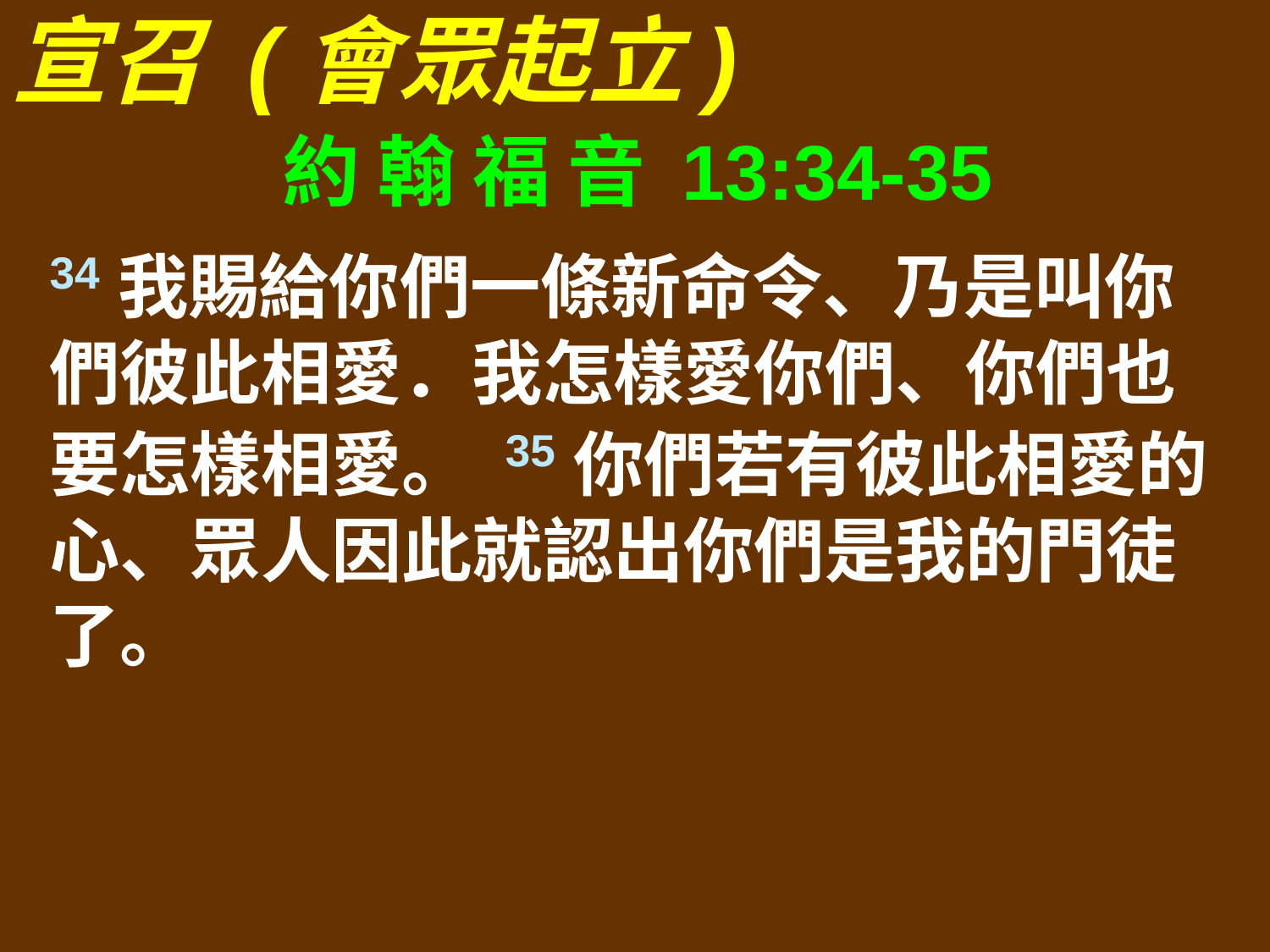

宣召 (會眾起立)
約 翰 福 音 13:34-35
34我賜給你們一條新命令、乃是叫你們彼此相愛．我怎樣愛你們、你們也要怎樣相愛。 35你們若有彼此相愛的心、眾人因此就認出你們是我的門徒了。